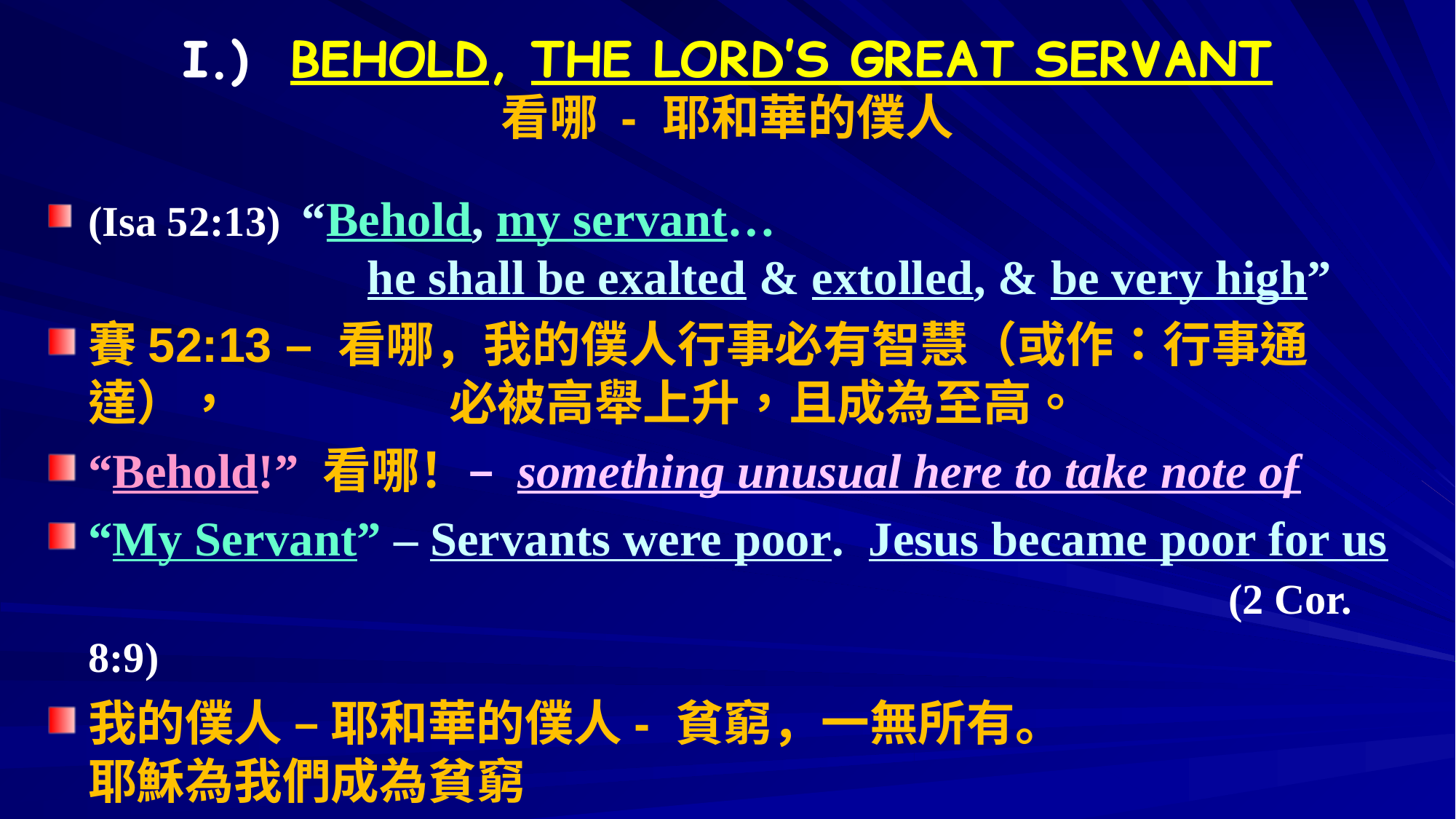

# I.)  BEHOLD, THE LORD’S GREAT SERVANT 看哪 - 耶和華的僕人
(Isa 52:13)  “Behold, my servant… 								     he shall be exalted & extolled, & be very high”
賽52:13 – 看哪，我的僕人行事必有智慧（或作：行事通達），		   必被高舉上升，且成為至高。
“Behold!” 看哪！– something unusual here to take note of
“My Servant” – Servants were poor.  Jesus became poor for us    										    (2 Cor. 8:9)
我的僕人 – 耶和華的僕人- 貧窮，一無所有。				耶穌為我們成為貧窮